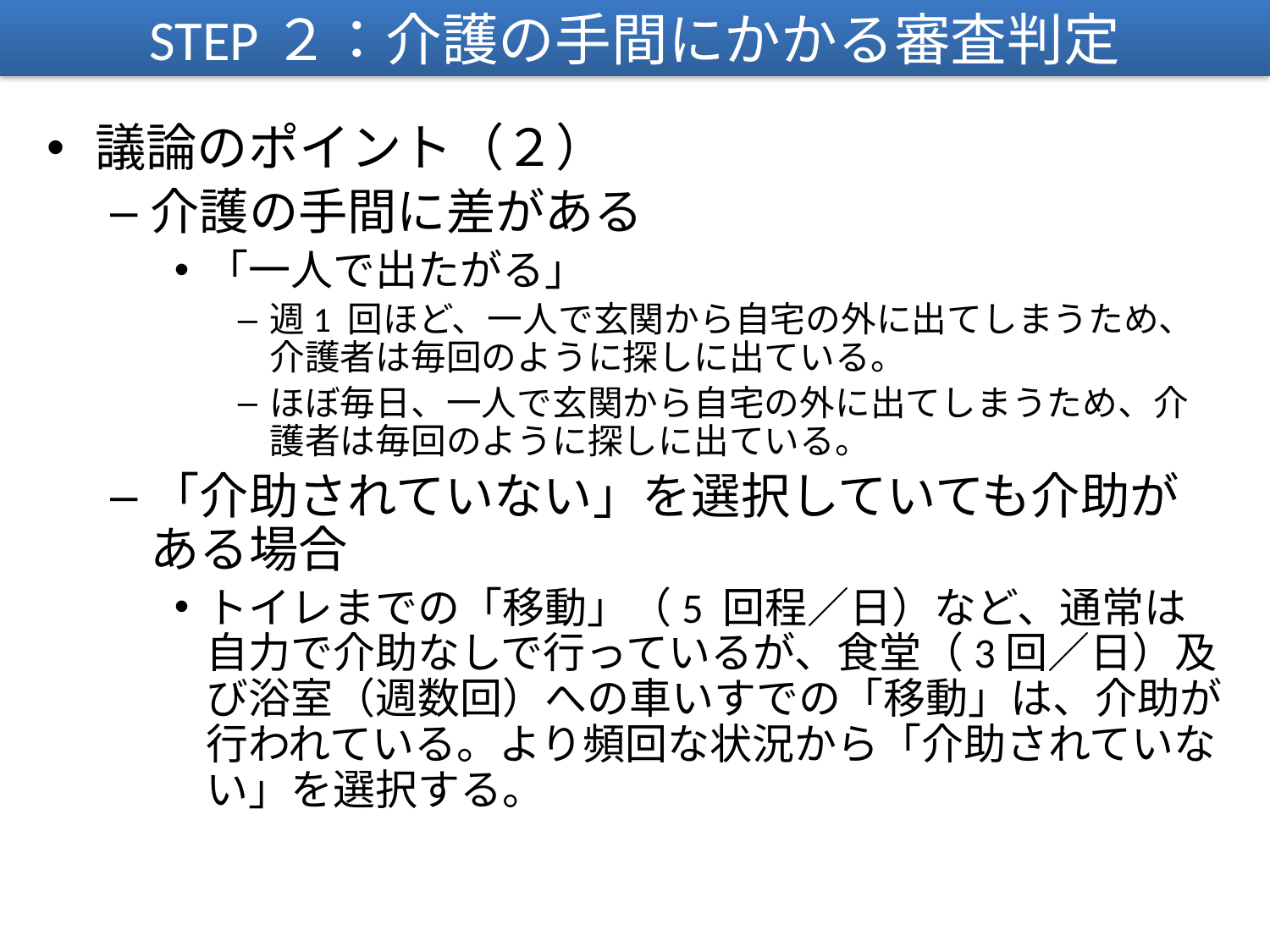

STEP２：介護の手間にかかる審査判定
議論のポイント（２）
介護の手間に差がある
「一人で出たがる」
週1 回ほど、一人で玄関から自宅の外に出てしまうため、介護者は毎回のように探しに出ている。
ほぼ毎日、一人で玄関から自宅の外に出てしまうため、介護者は毎回のように探しに出ている。
「介助されていない」を選択していても介助がある場合
トイレまでの「移動」（5 回程／日）など、通常は自力で介助なしで行っているが、食堂（3回／日）及び浴室（週数回）への車いすでの「移動」は、介助が行われている。より頻回な状況から「介助されていない」を選択する。